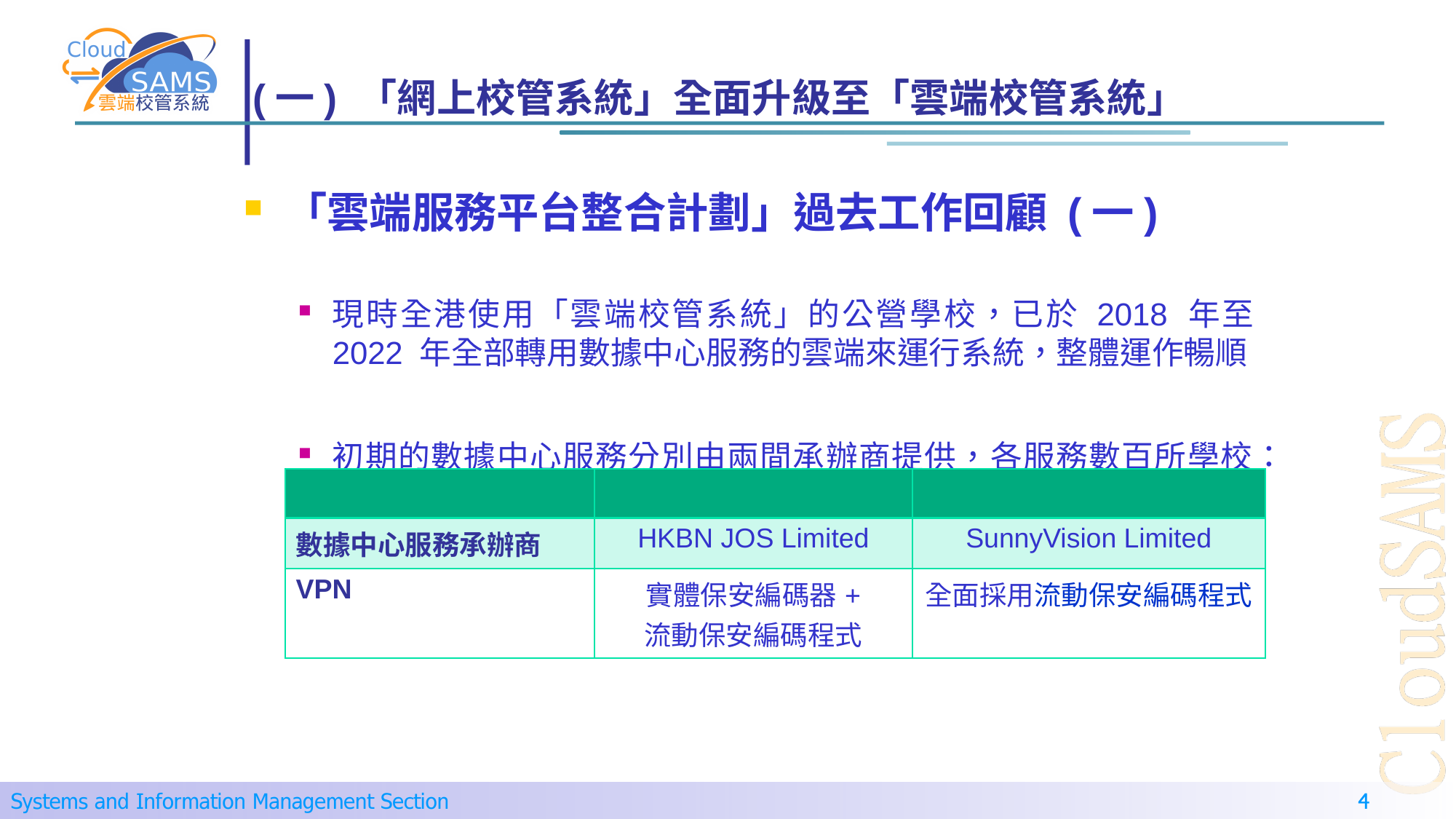

# (一) 「網上校管系統」全面升級至「雲端校管系統」
「雲端服務平台整合計劃」過去工作回顧 (一)

現時全港使用「雲端校管系統」的公營學校，已於 2018 年至 2022 年全部轉用數據中心服務的雲端來運行系統，整體運作暢順

初期的數據中心服務分別由兩間承辦商提供，各服務數百所學校：

|  |  |  |
| --- | --- | --- |
| 數據中心服務承辦商 | HKBN JOS Limited | SunnyVision Limited |
| VPN | 實體保安編碼器+ 流動保安編碼程式 | 全面採用流動保安編碼程式 |